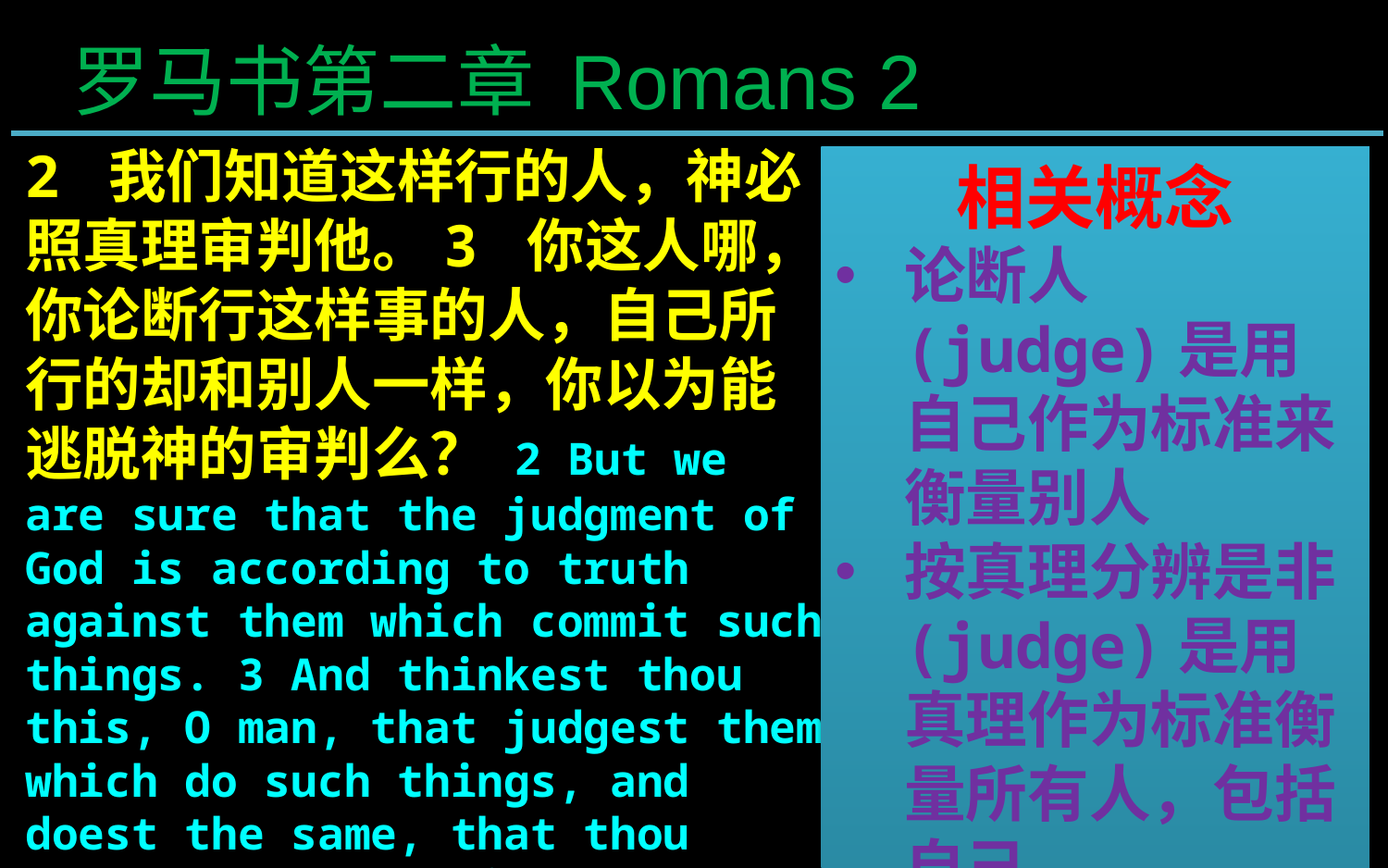

罗马书第二章 Romans 2
2 我们知道这样行的人，神必照真理审判他。3 你这人哪，你论断行这样事的人，自己所行的却和别人一样，你以为能逃脱神的审判么？ 2 But we are sure that the judgment of God is according to truth against them which commit such things. 3 And thinkest thou this, O man, that judgest them which do such things, and doest the same, that thou shalt escape the judgment of God?
相关概念
论断人(judge)是用自己作为标准来衡量别人
按真理分辨是非(judge)是用真理作为标准衡量所有人，包括自己